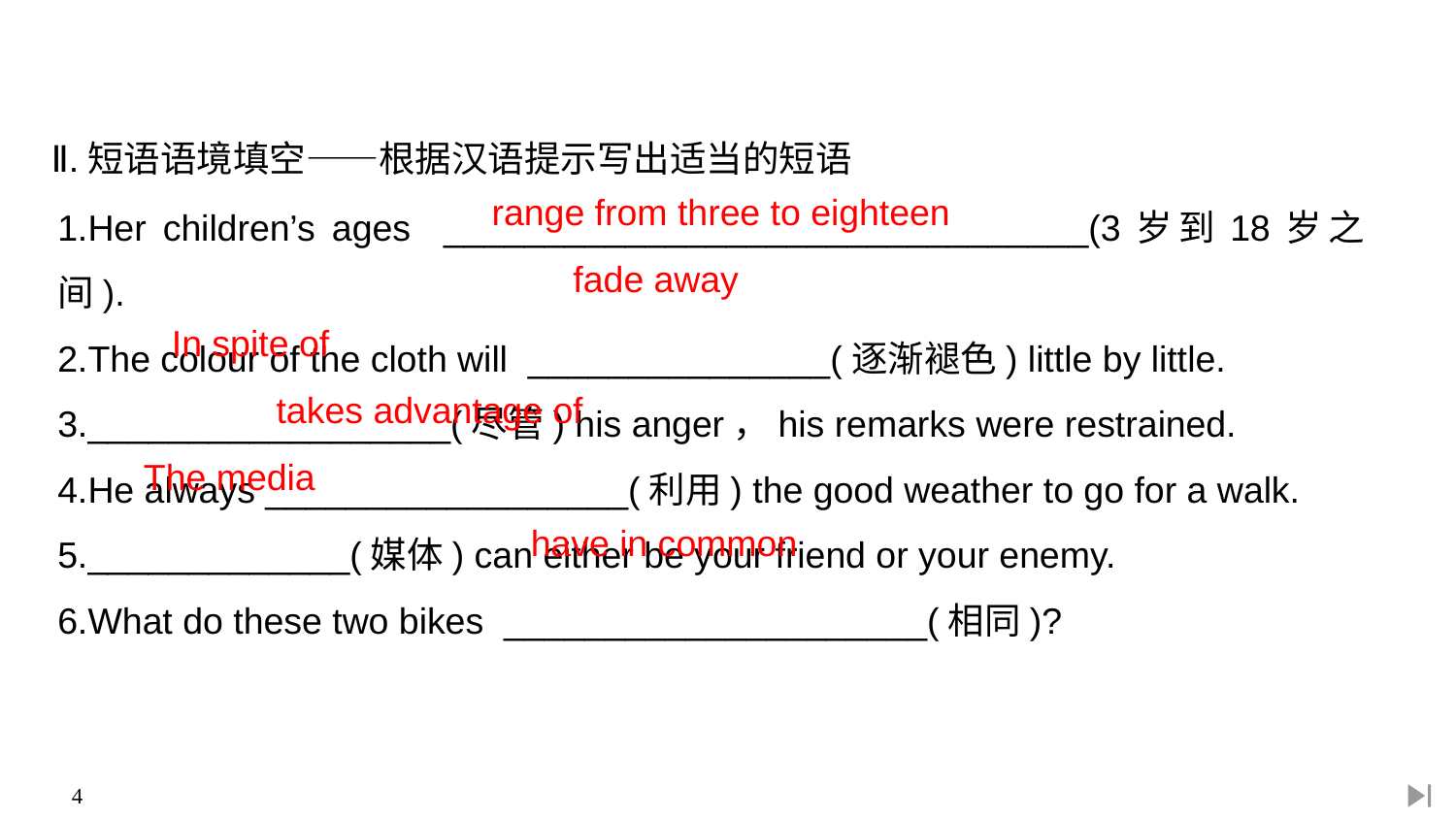

Ⅱ.短语语境填空——根据汉语提示写出适当的短语
1.Her children’s ages  ________________________________(3岁到18岁之间).
2.The colour of the cloth will  _______________(逐渐褪色) little by little.
3.__________________(尽管) his anger，his remarks were restrained.
4.He always __________________(利用) the good weather to go for a walk.
5._____________(媒体) can either be your friend or your enemy.
6.What do these two bikes  _____________________(相同)?
range from three to eighteen
fade away
In spite of
takes advantage of
The media
have in common